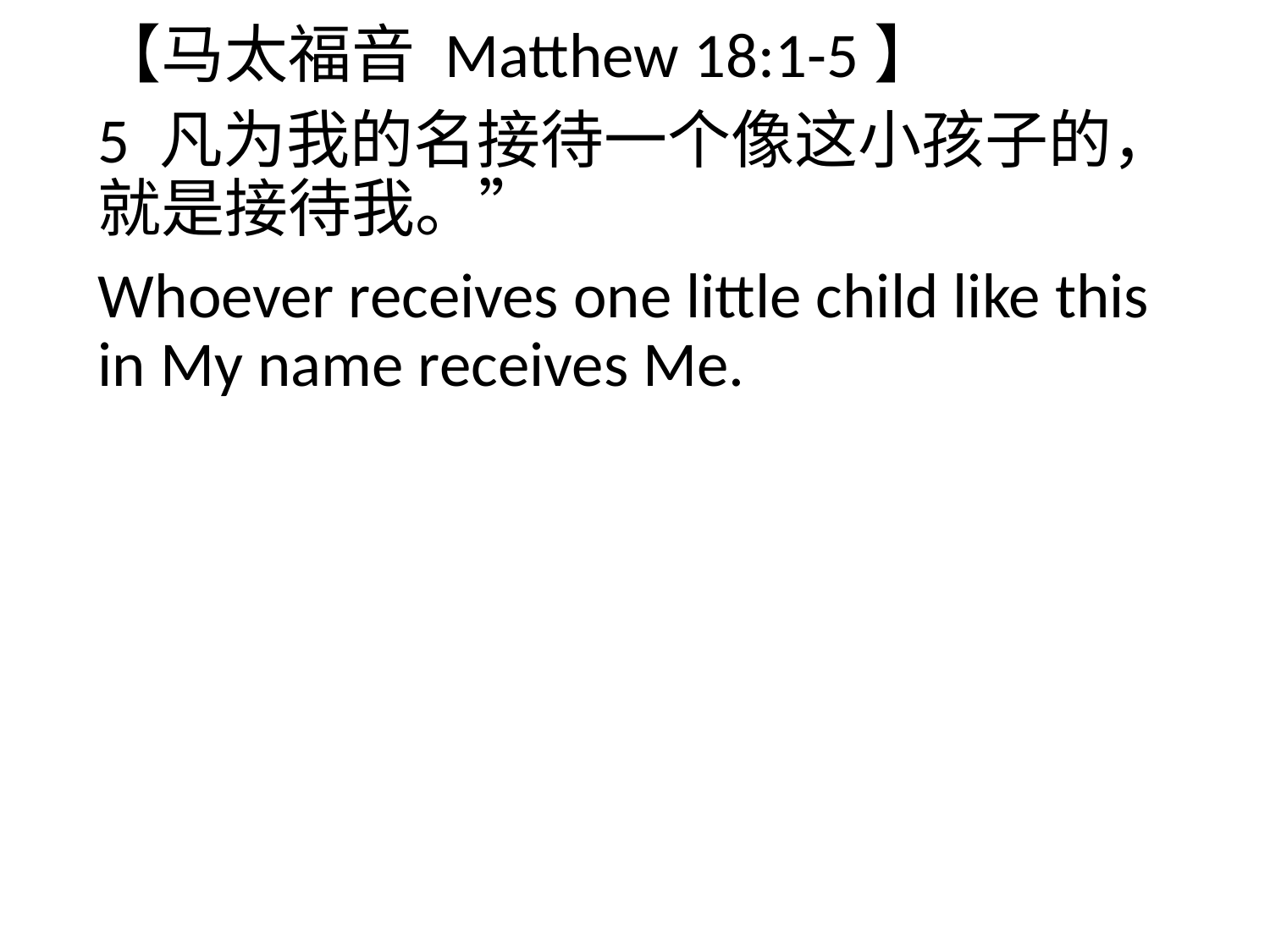

【马太福音 Matthew 18:1-5】
5 凡为我的名接待一个像这小孩子的，就是接待我。”
Whoever receives one little child like this in My name receives Me.